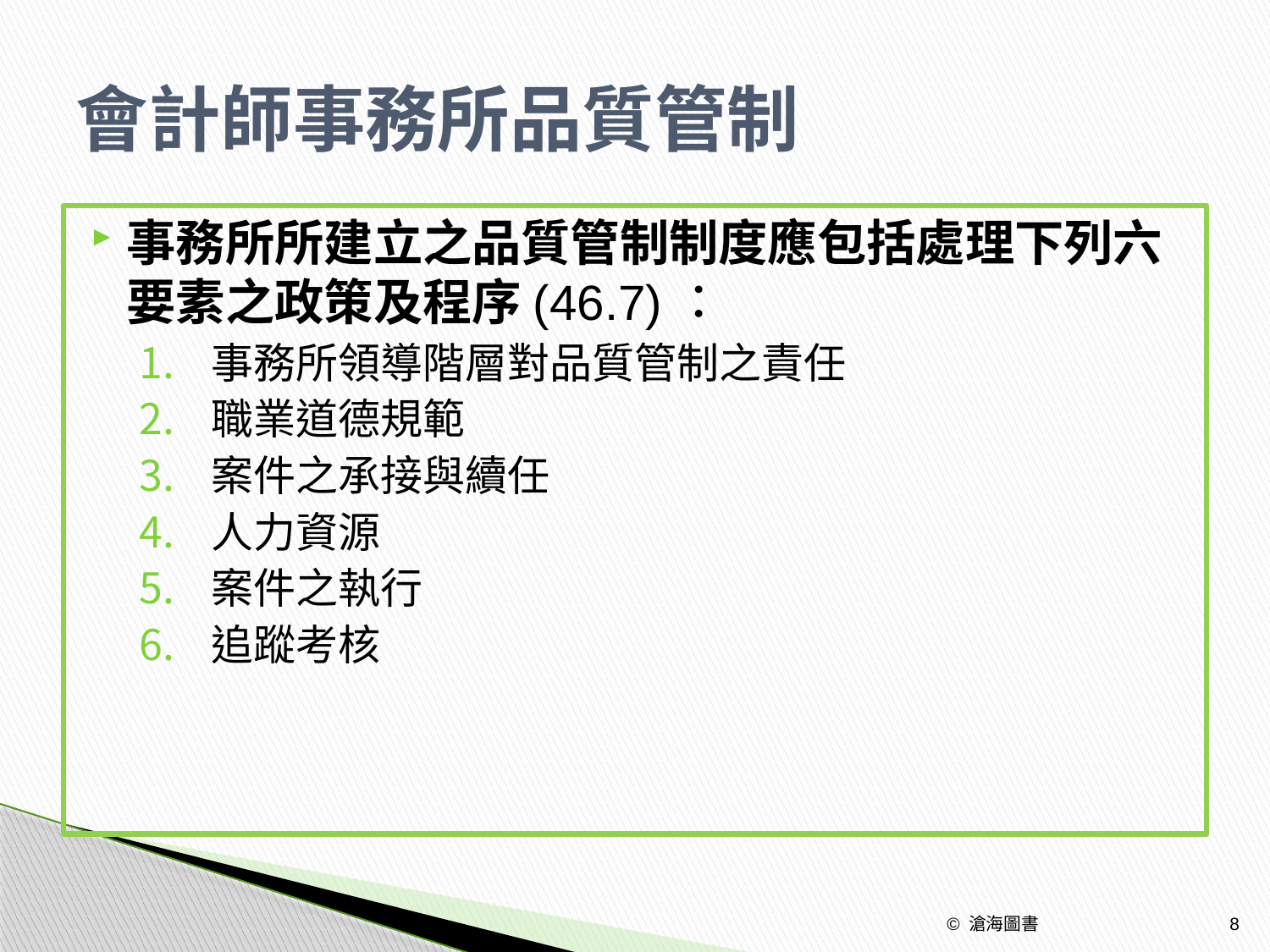

# 會計師事務所品質管制
事務所所建立之品質管制制度應包括處理下列六要素之政策及程序(46.7)：
事務所領導階層對品質管制之責任
職業道德規範
案件之承接與續任
人力資源
案件之執行
追蹤考核
© 滄海圖書
8